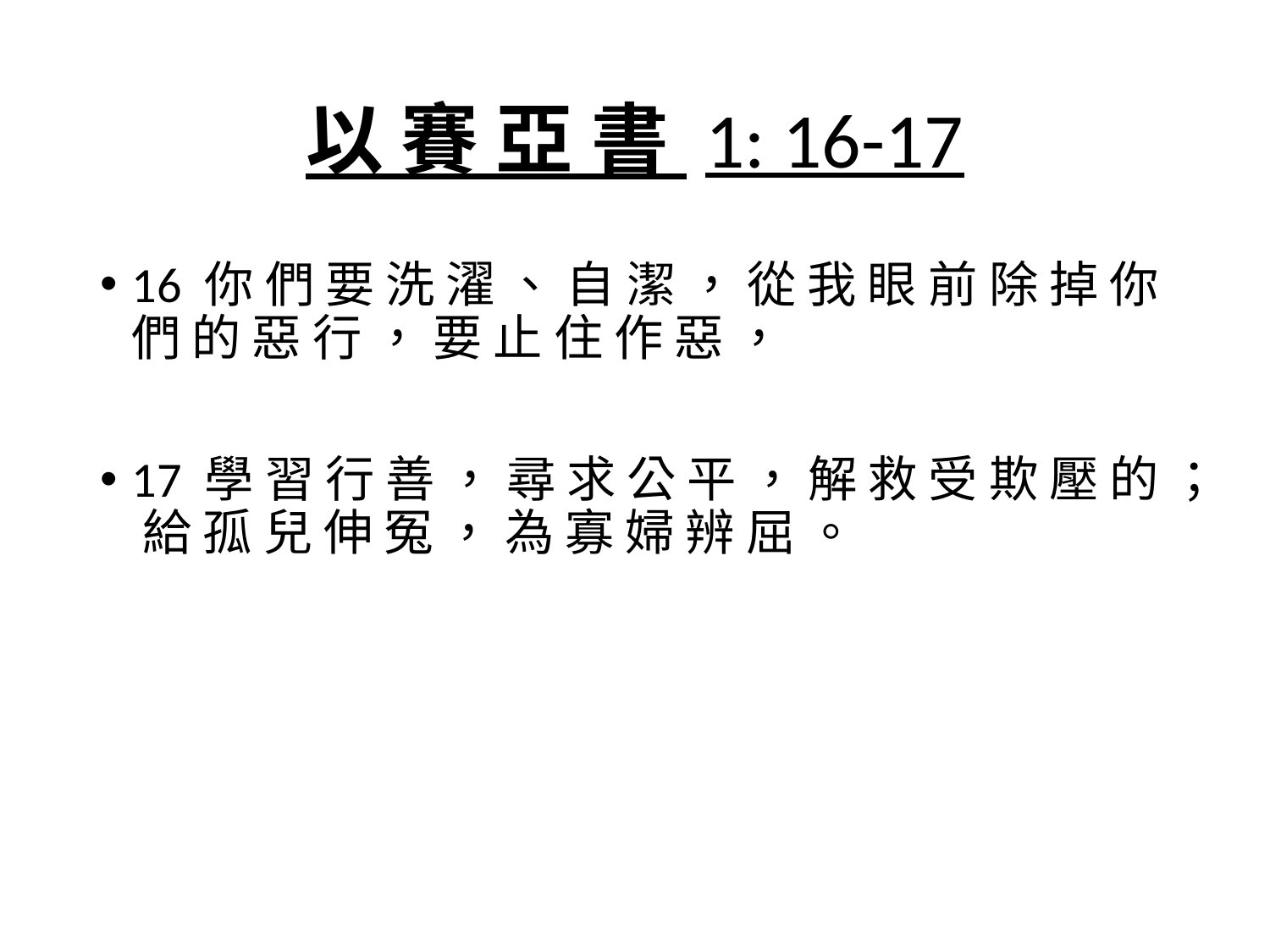

# 以 賽 亞 書 1: 16-17
16 你 們 要 洗 濯 、 自 潔 ， 從 我 眼 前 除 掉 你 們 的 惡 行 ， 要 止 住 作 惡 ，

17 學 習 行 善 ， 尋 求 公 平 ， 解 救 受 欺 壓 的 ； 給 孤 兒 伸 冤 ， 為 寡 婦 辨 屈 。